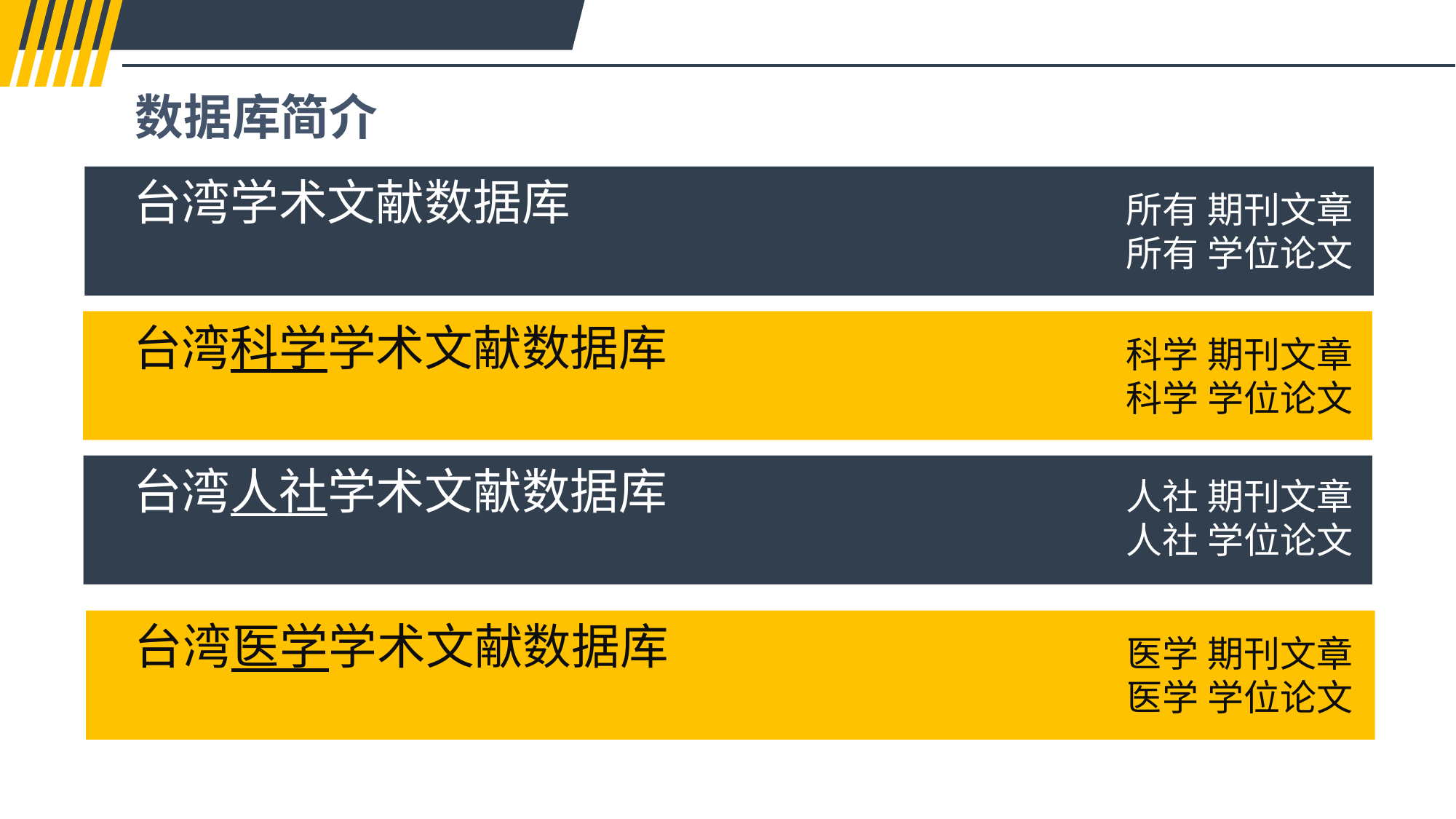

数据库简介
台湾学术文献数据库

所有 期刊文章
所有 学位论文

台湾科学学术文献数据库
科学 期刊文章
科学 学位论文

台湾人社学术文献数据库
人社 期刊文章
人社 学位论文

台湾医学学术文献数据库
医学 期刊文章
医学 学位论文